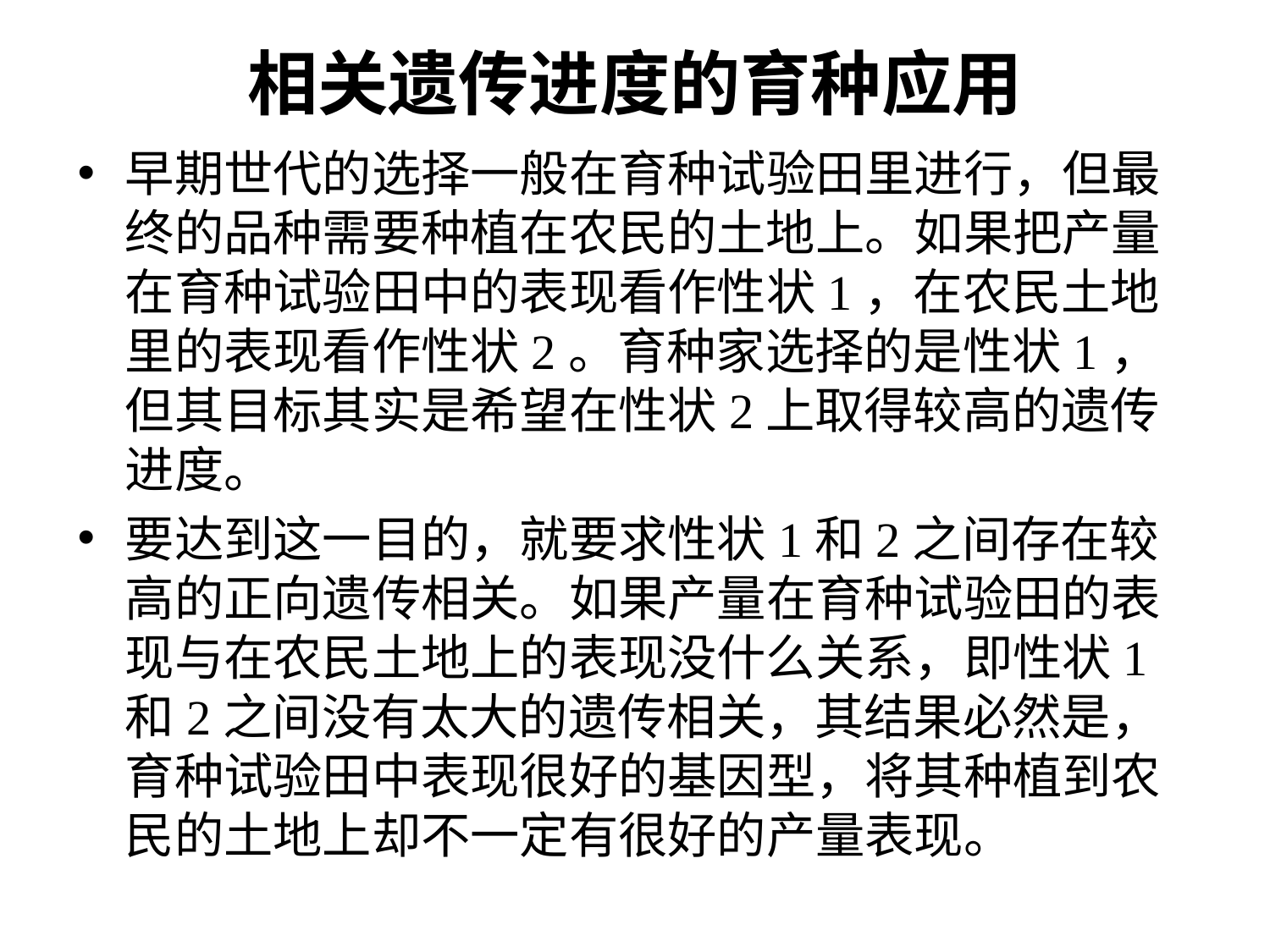

# 相关遗传进度的育种应用
早期世代的选择一般在育种试验田里进行，但最终的品种需要种植在农民的土地上。如果把产量在育种试验田中的表现看作性状1，在农民土地里的表现看作性状2。育种家选择的是性状1，但其目标其实是希望在性状2上取得较高的遗传进度。
要达到这一目的，就要求性状1和2之间存在较高的正向遗传相关。如果产量在育种试验田的表现与在农民土地上的表现没什么关系，即性状1和2之间没有太大的遗传相关，其结果必然是，育种试验田中表现很好的基因型，将其种植到农民的土地上却不一定有很好的产量表现。